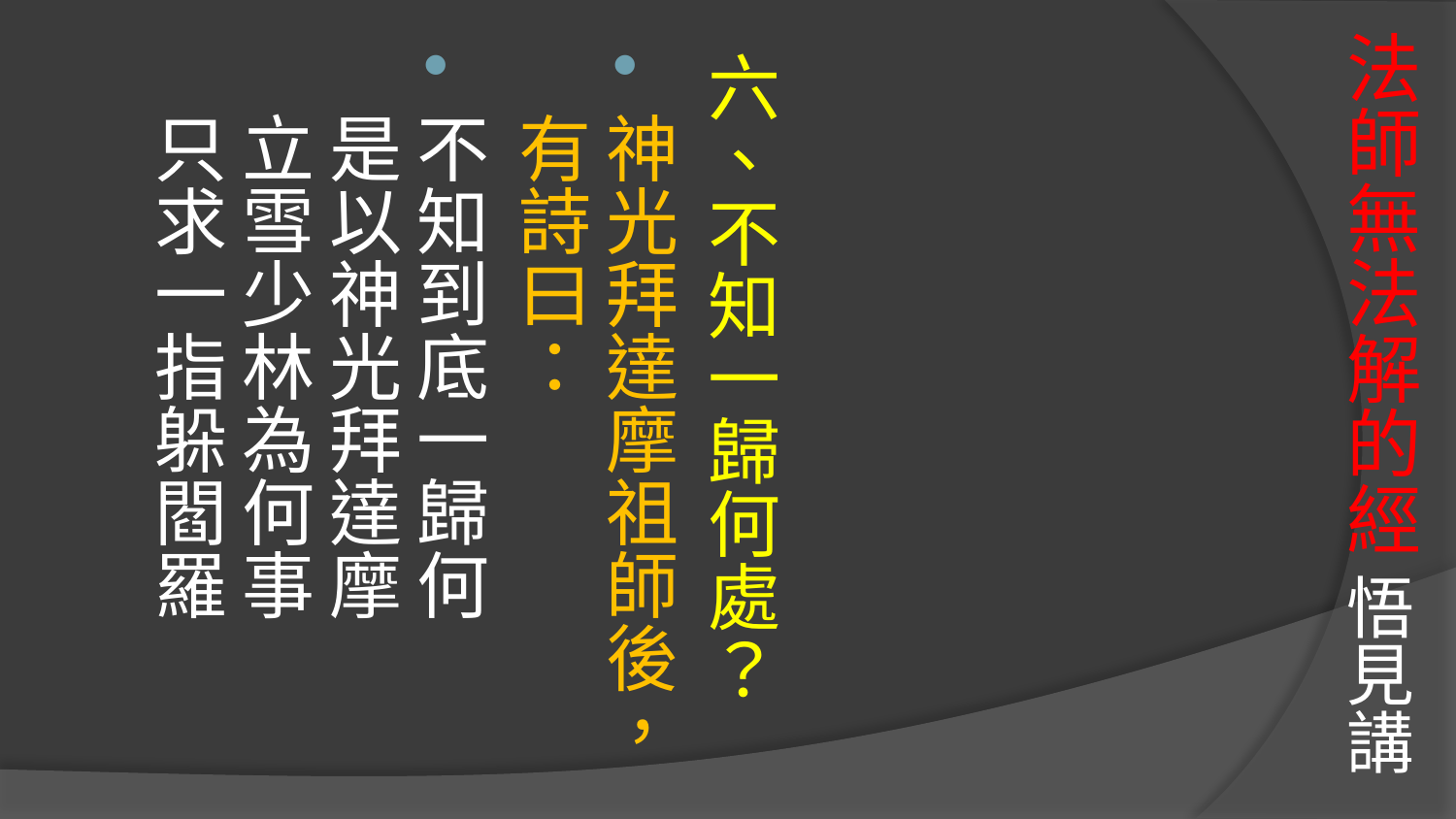

# 法師無法解的經 悟見講
六、不知一歸何處？
神光拜達摩祖師後，有詩曰：
不知到底一歸何 
是以神光拜達摩
立雪少林為何事 
只求一指躲閻羅